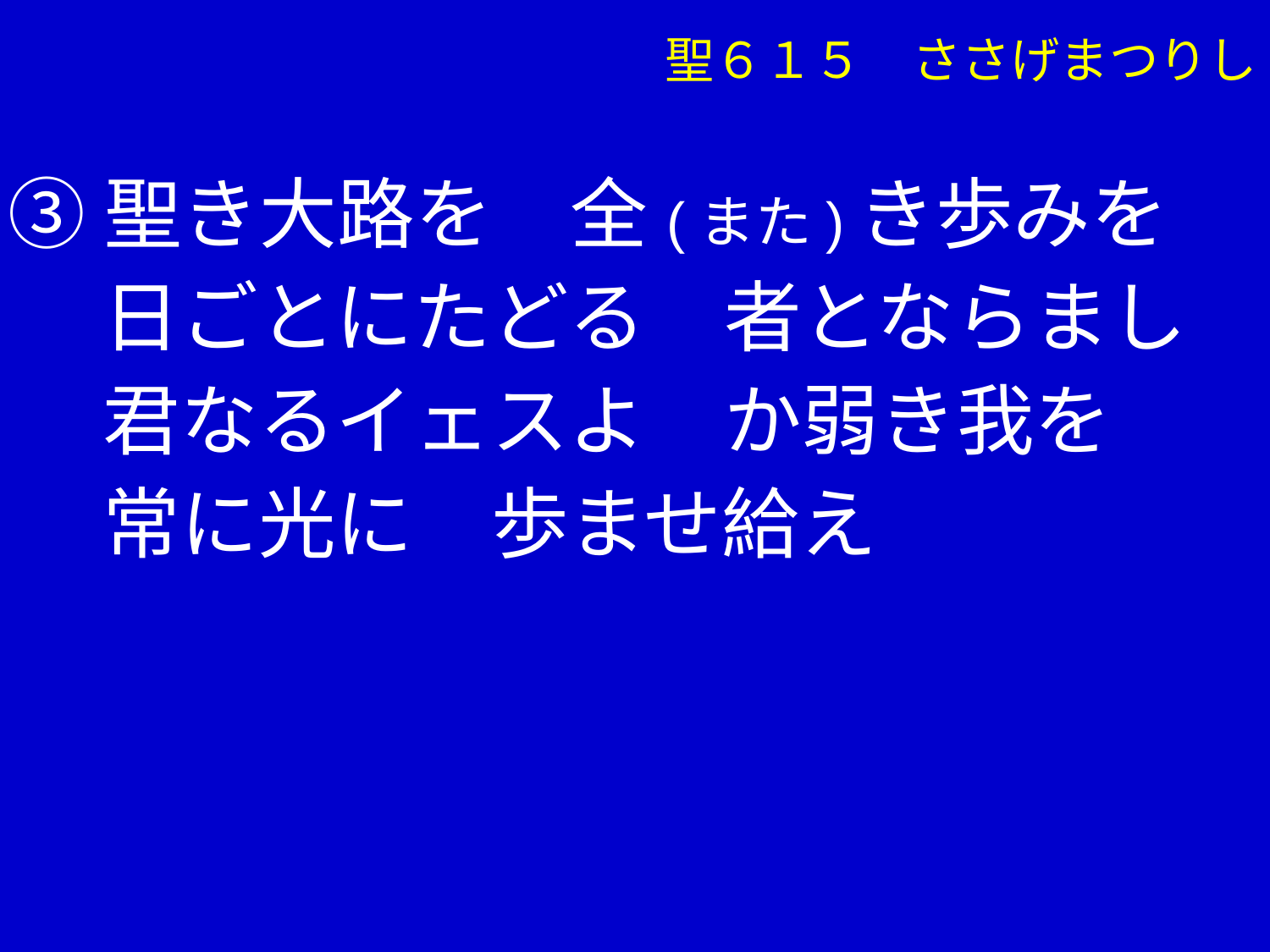

聖６１５　ささげまつりし
③聖き大路を　全(また)き歩みを
　 日ごとにたどる　者とならまし
　 君なるイェスよ　か弱き我を
　 常に光に　歩ませ給え